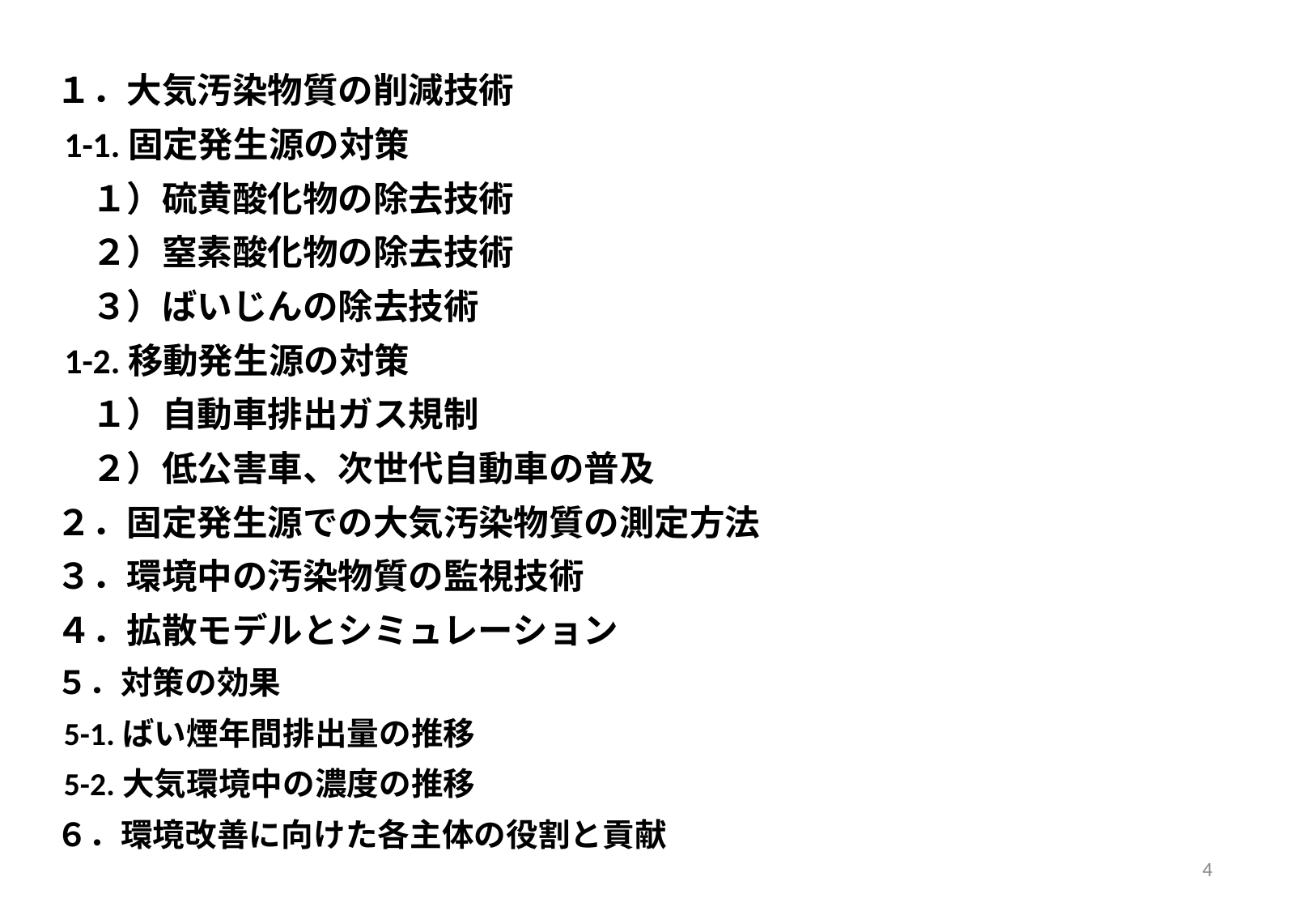

１．大気汚染物質の削減技術
 1-1.固定発生源の対策
　１）硫黄酸化物の除去技術
　２）窒素酸化物の除去技術
　３）ばいじんの除去技術
 1-2.移動発生源の対策
　１）自動車排出ガス規制
　２）低公害車、次世代自動車の普及
２．固定発生源での大気汚染物質の測定方法
３．環境中の汚染物質の監視技術
４．拡散モデルとシミュレーション
５．対策の効果
 5-1.ばい煙年間排出量の推移
 5-2.大気環境中の濃度の推移
６．環境改善に向けた各主体の役割と貢献

4